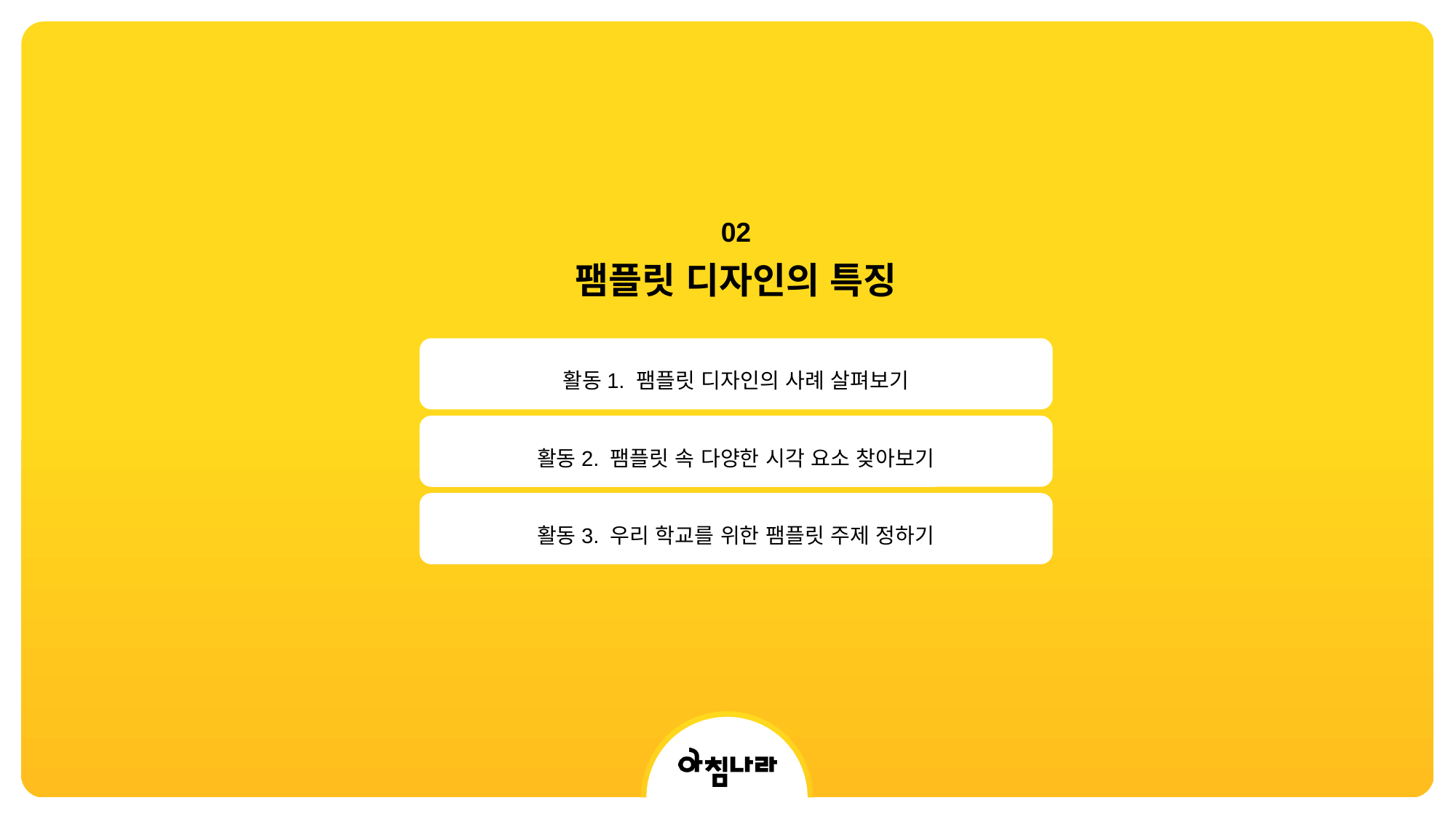

02
팸플릿 디자인의 특징
활동1. 팸플릿 디자인의 사례 살펴보기
활동2. 팸플릿 속 다양한 시각 요소 찾아보기
활동3. 우리 학교를 위한 팸플릿 주제 정하기